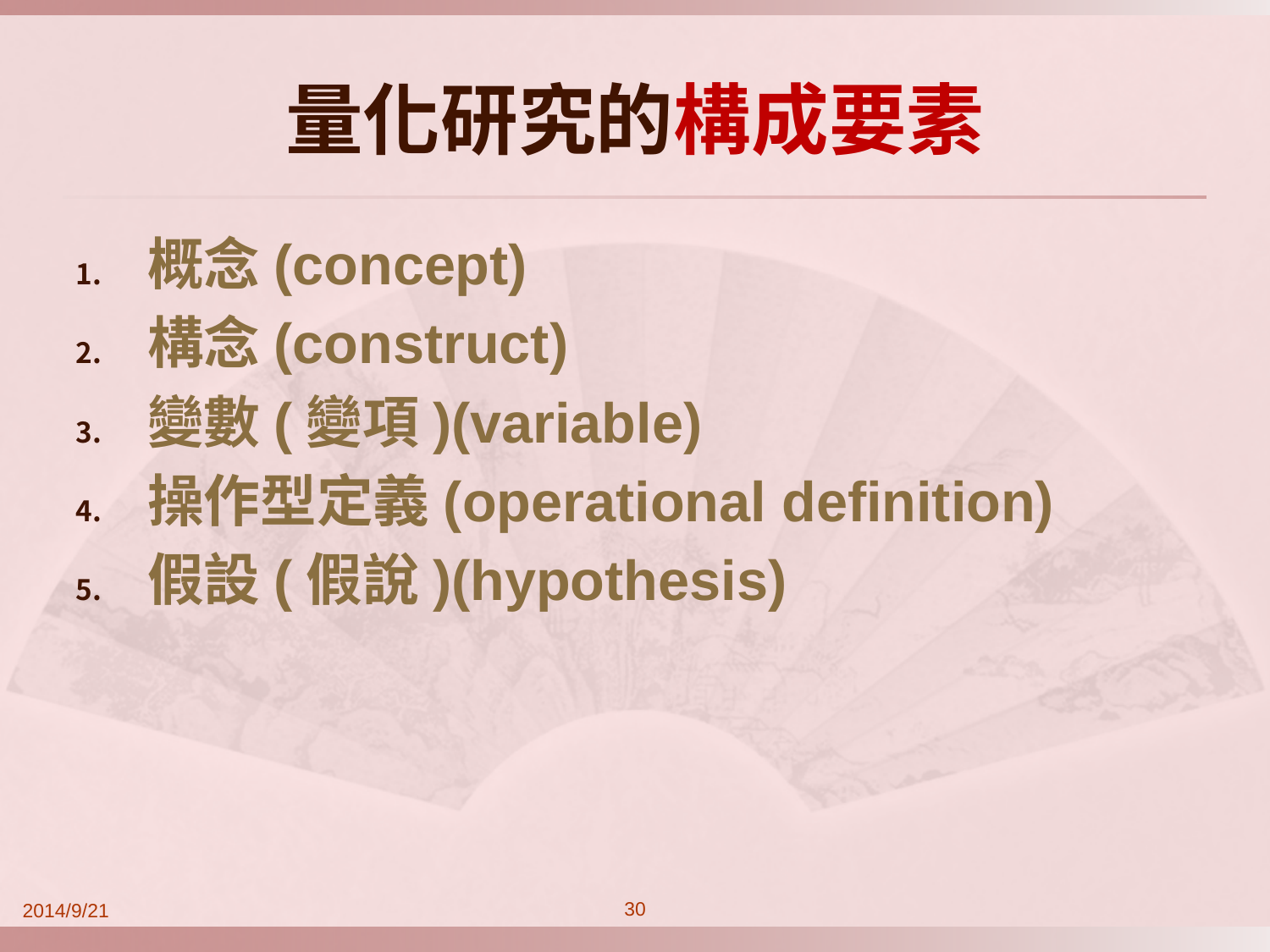

# 量化研究的構成要素
概念(concept)
構念(construct)
變數(變項)(variable)
操作型定義(operational definition)
假設(假說)(hypothesis)
2014/9/21
30